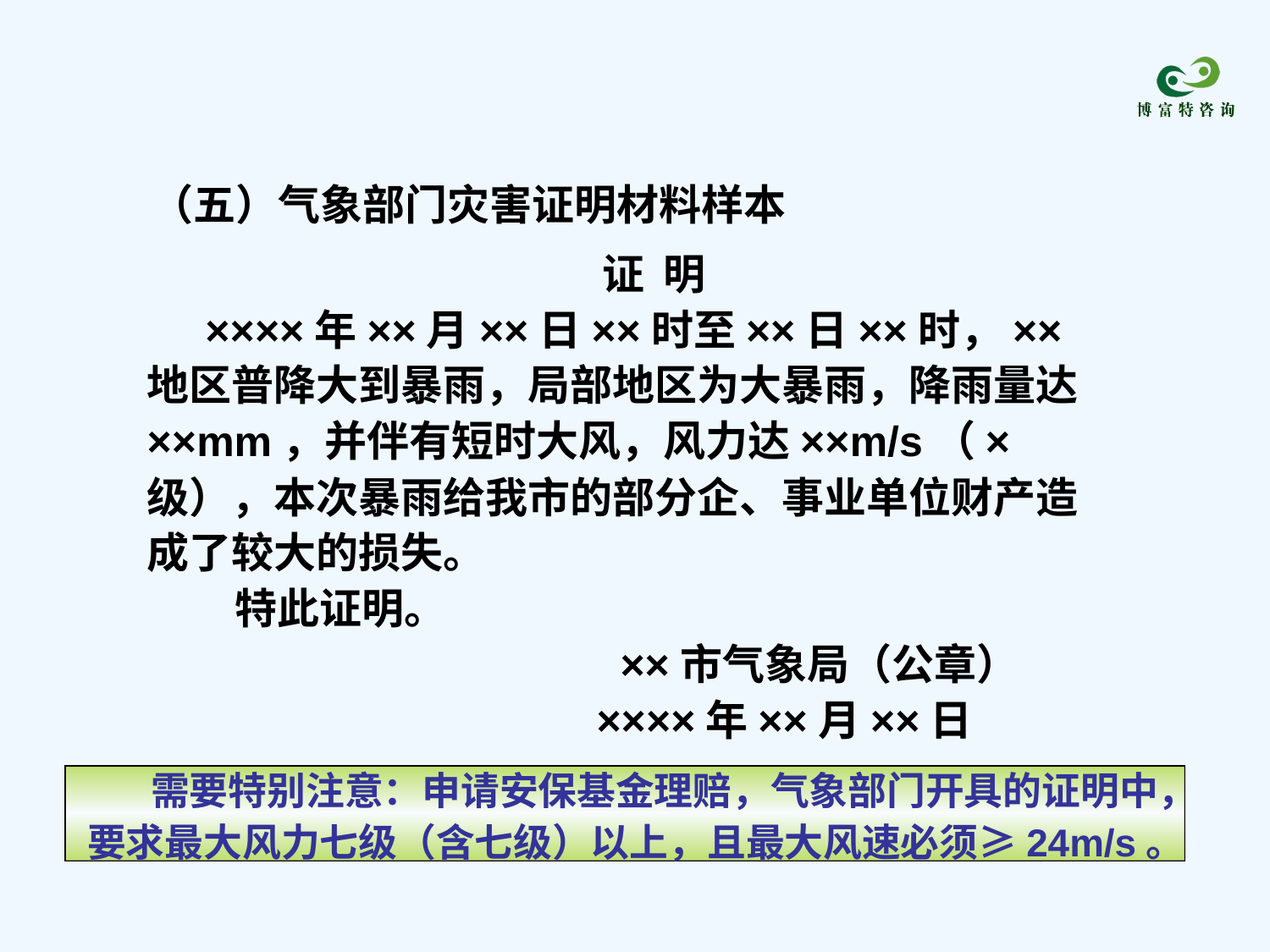

（五）气象部门灾害证明材料样本
证  明
××××年××月××日××时至××日××时，××地区普降大到暴雨，局部地区为大暴雨，降雨量达××mm，并伴有短时大风，风力达××m/s（×级），本次暴雨给我市的部分企、事业单位财产造成了较大的损失。
  特此证明。
                                   ××市气象局（公章）
                                 ××××年××月××日
需要特别注意：申请安保基金理赔，气象部门开具的证明中，要求最大风力七级（含七级）以上，且最大风速必须≥24m/s。

46